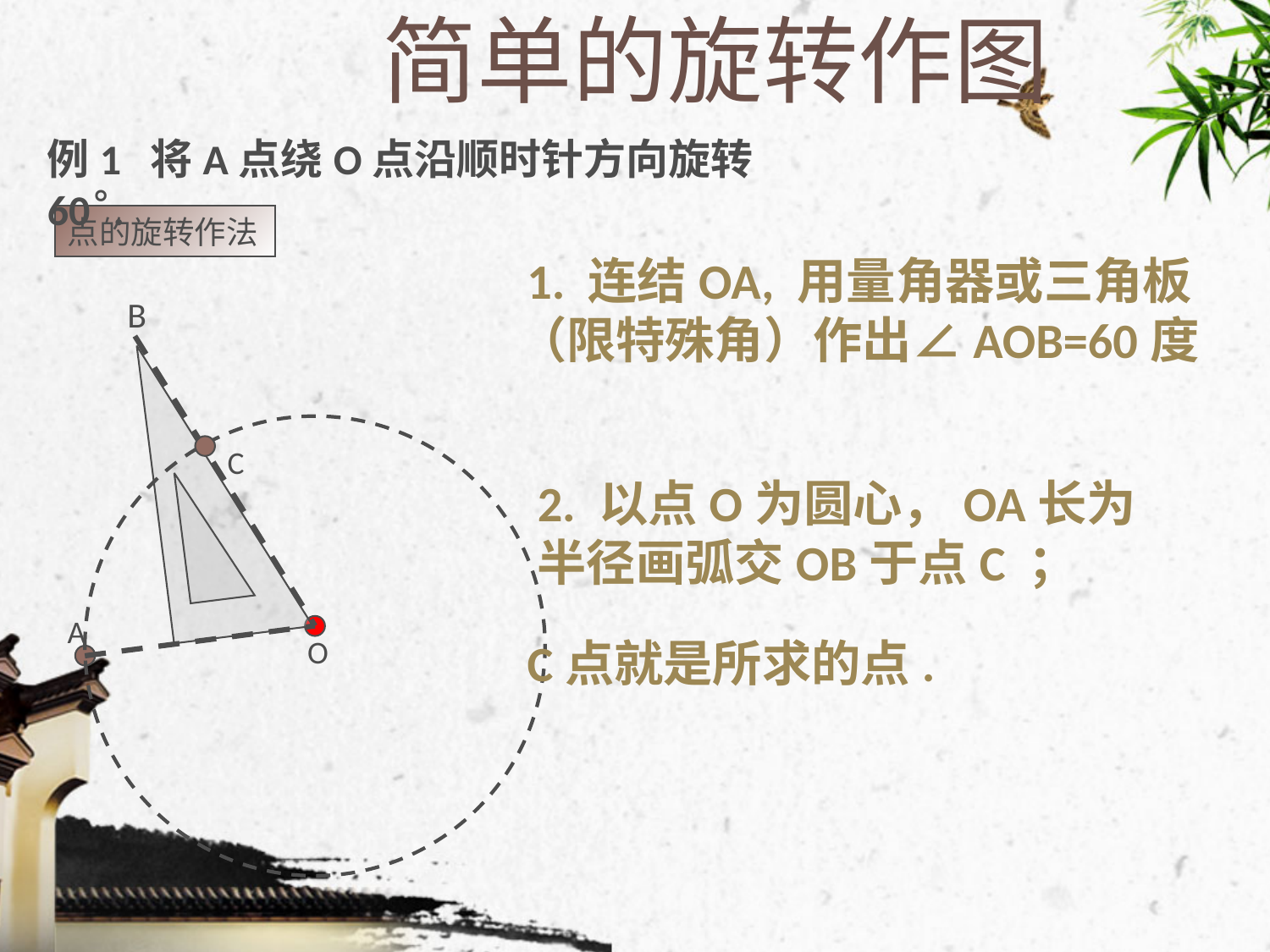

简单的旋转作图
#

 1. 连结OA, 用量角器或三角板（限特殊角）作出∠AOB=60度

例1  将A点绕O点沿顺时针方向旋转60˚.

点的旋转作法
B

C

2. 以点O为圆心，OA长为半径画弧交OB于点C ；
A

O
C点就是所求的点.